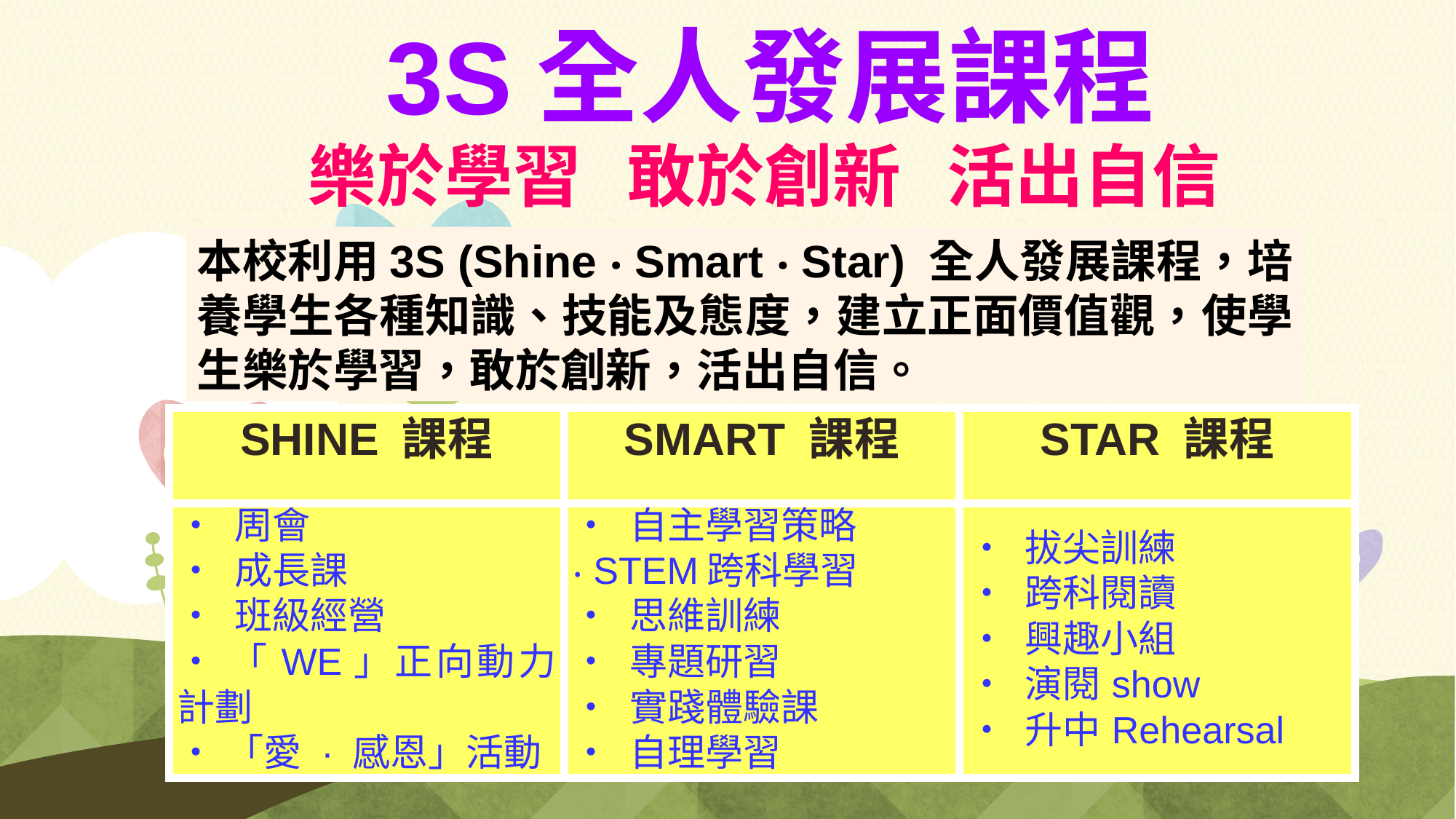

3S全人發展課程
樂於學習   敢於創新   活出自信
本校利用3S (Shine ‧ Smart ‧ Star) 全人發展課程，培養學生各種知識、技能及態度，建立正面價值觀，使學生樂於學習，敢於創新，活出自信。
| SHINE 課程 | SMART 課程 | STAR 課程 |
| --- | --- | --- |
| ‧ 周會 ‧ 成長課 ‧ 班級經營 ‧「WE」正向動力計劃 ‧「愛 · 感恩」活動 | ‧ 自主學習策略 ‧ STEM跨科學習 ‧ 思維訓練 ‧ 專題研習 ‧ 實踐體驗課 ‧ 自理學習 | ‧ 拔尖訓練 ‧ 跨科閱讀 ‧ 興趣小組 ‧ 演閱show ‧ 升中Rehearsal |